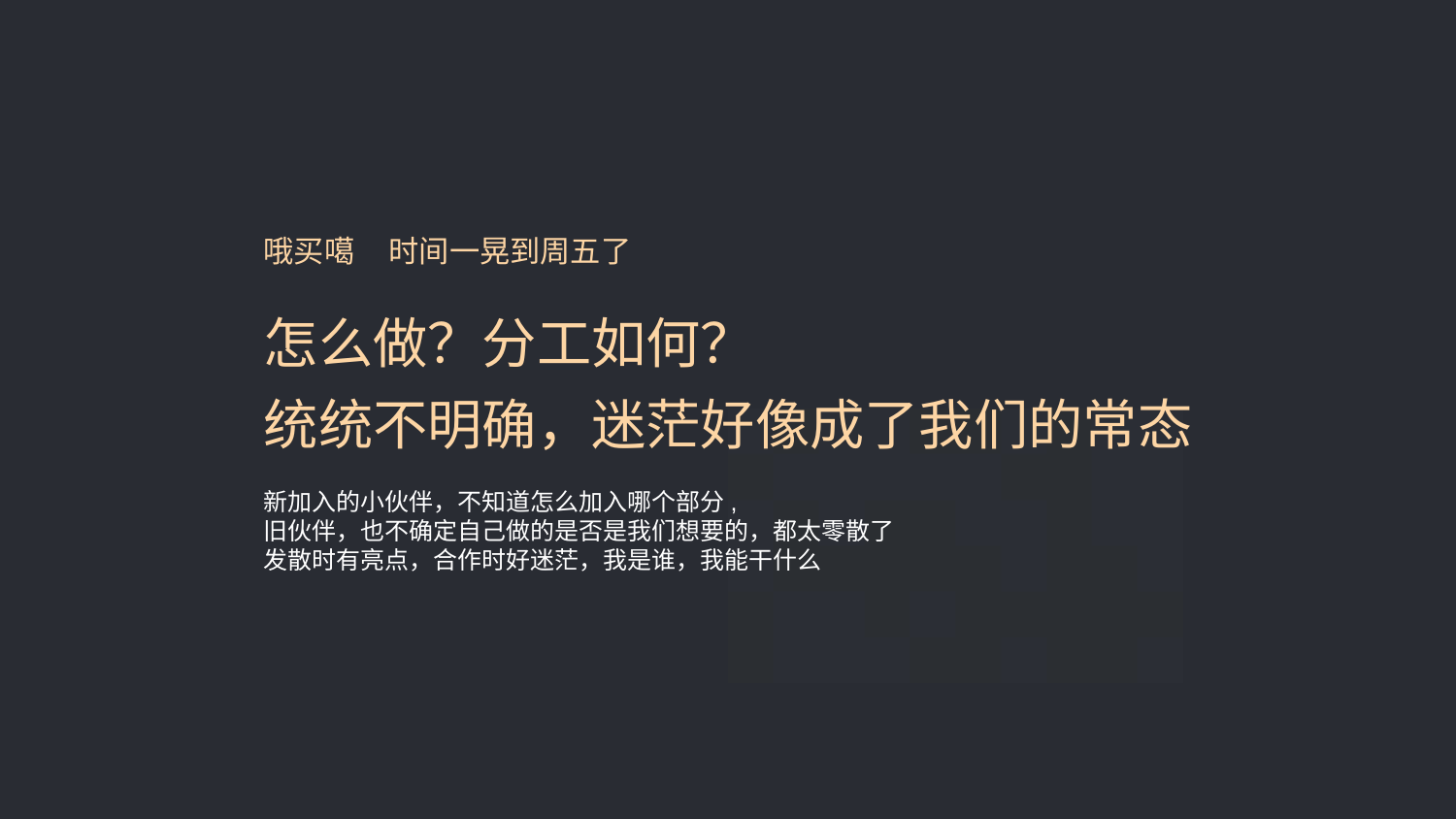

哦买噶    时间一晃到周五了
怎么做？分工如何？
统统不明确，迷茫好像成了我们的常态
新加入的小伙伴，不知道怎么加入哪个部分,
旧伙伴，也不确定自己做的是否是我们想要的，都太零散了
发散时有亮点，合作时好迷茫，我是谁，我能干什么